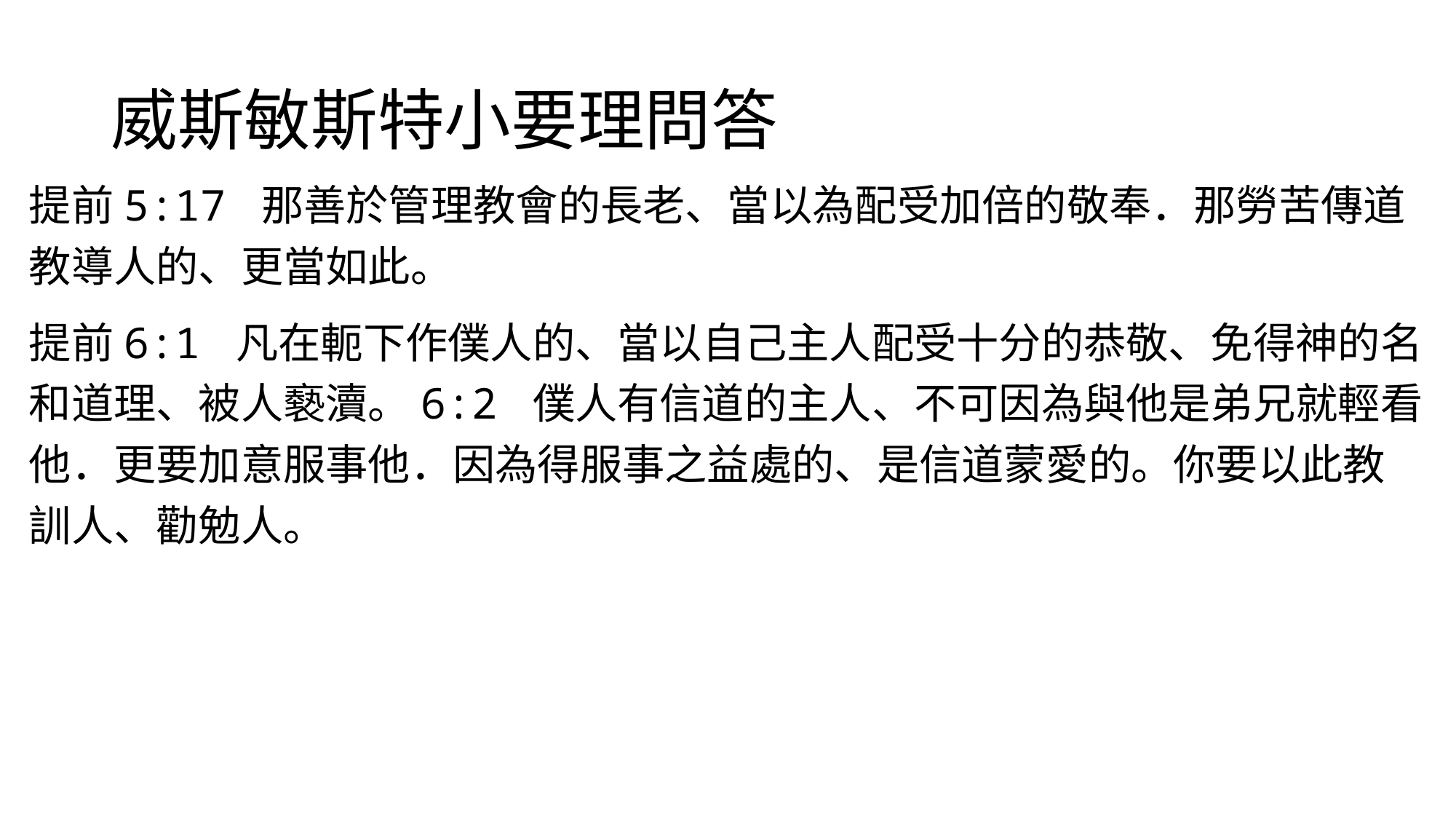

# 威斯敏斯特小要理問答
提前5:17 那善於管理教會的長老、當以為配受加倍的敬奉．那勞苦傳道教導人的、更當如此。
提前6:1 凡在軛下作僕人的、當以自己主人配受十分的恭敬、免得神的名和道理、被人褻瀆。6:2 僕人有信道的主人、不可因為與他是弟兄就輕看他．更要加意服事他．因為得服事之益處的、是信道蒙愛的。你要以此教訓人、勸勉人。